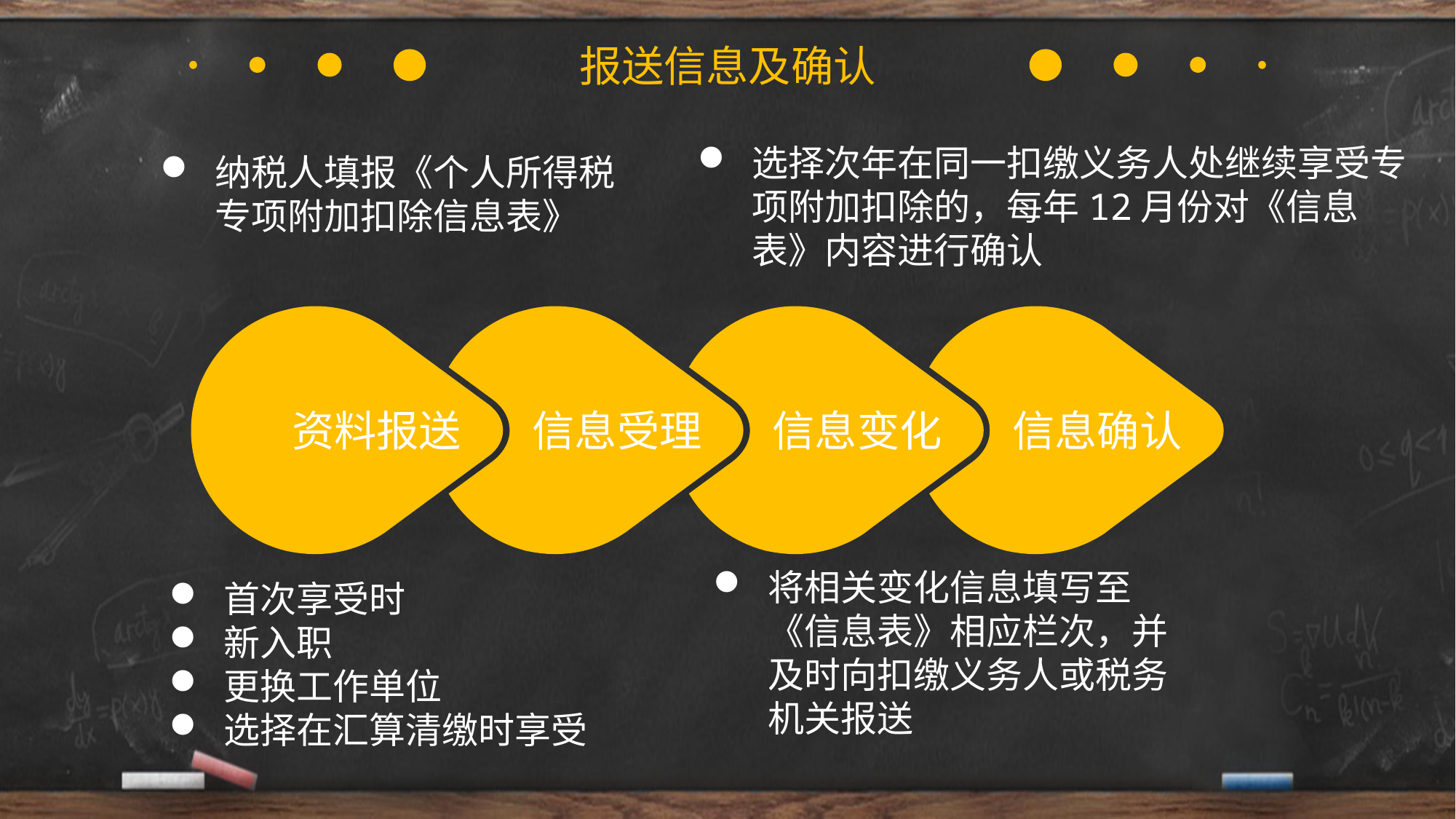

报送信息及确认

选择次年在同一扣缴义务人处继续享受专项附加扣除的，每年12月份对《信息表》内容进行确认
纳税人填报《个人所得税专项附加扣除信息表》

资料报送
信息受理
信息变化
信息确认
将相关变化信息填写至《信息表》相应栏次，并及时向扣缴义务人或税务机关报送
首次享受时
新入职
更换工作单位
选择在汇算清缴时享受